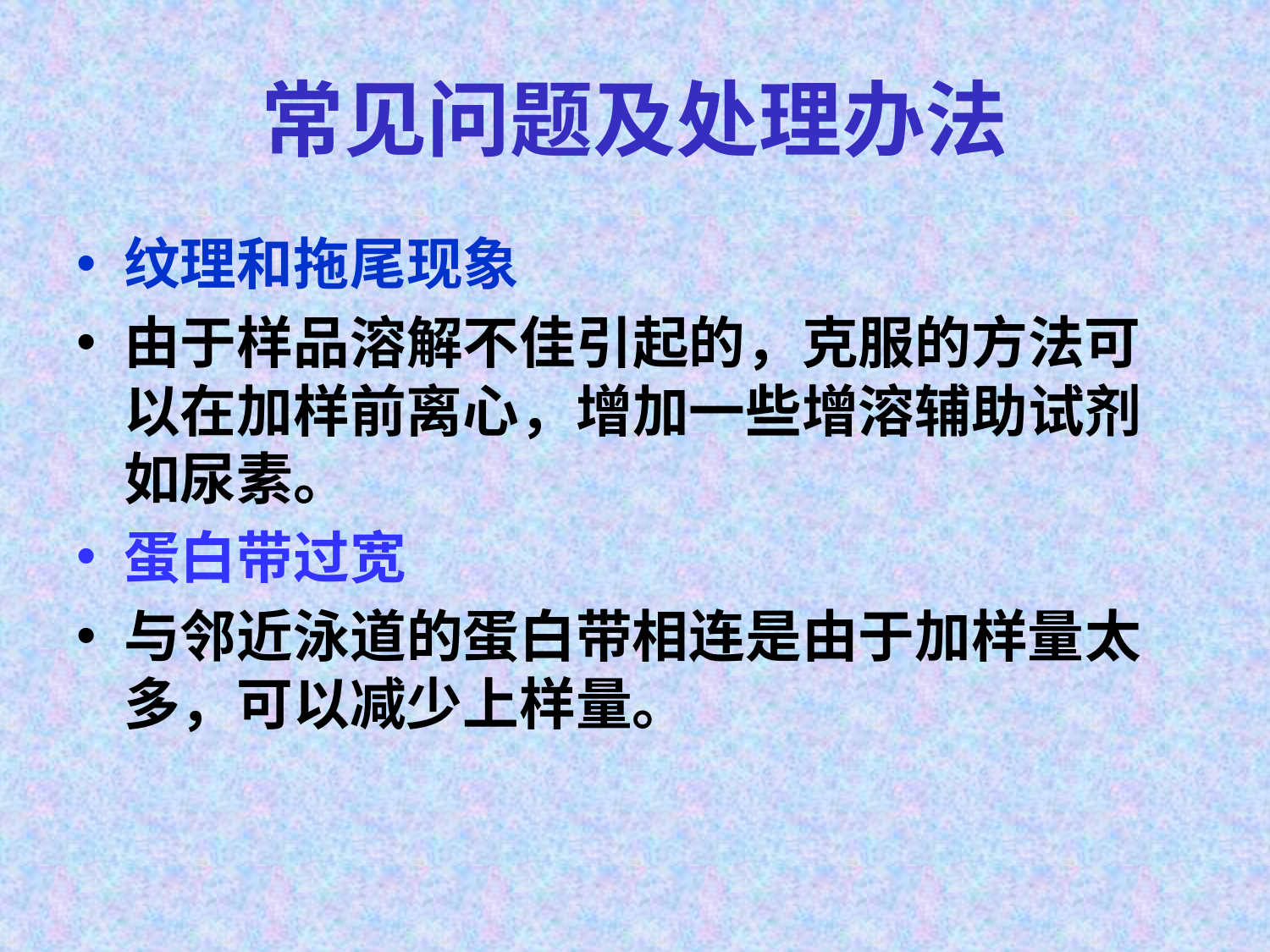

# 常见问题及处理办法
纹理和拖尾现象
由于样品溶解不佳引起的，克服的方法可以在加样前离心，增加一些增溶辅助试剂如尿素。
蛋白带过宽
与邻近泳道的蛋白带相连是由于加样量太多，可以减少上样量。